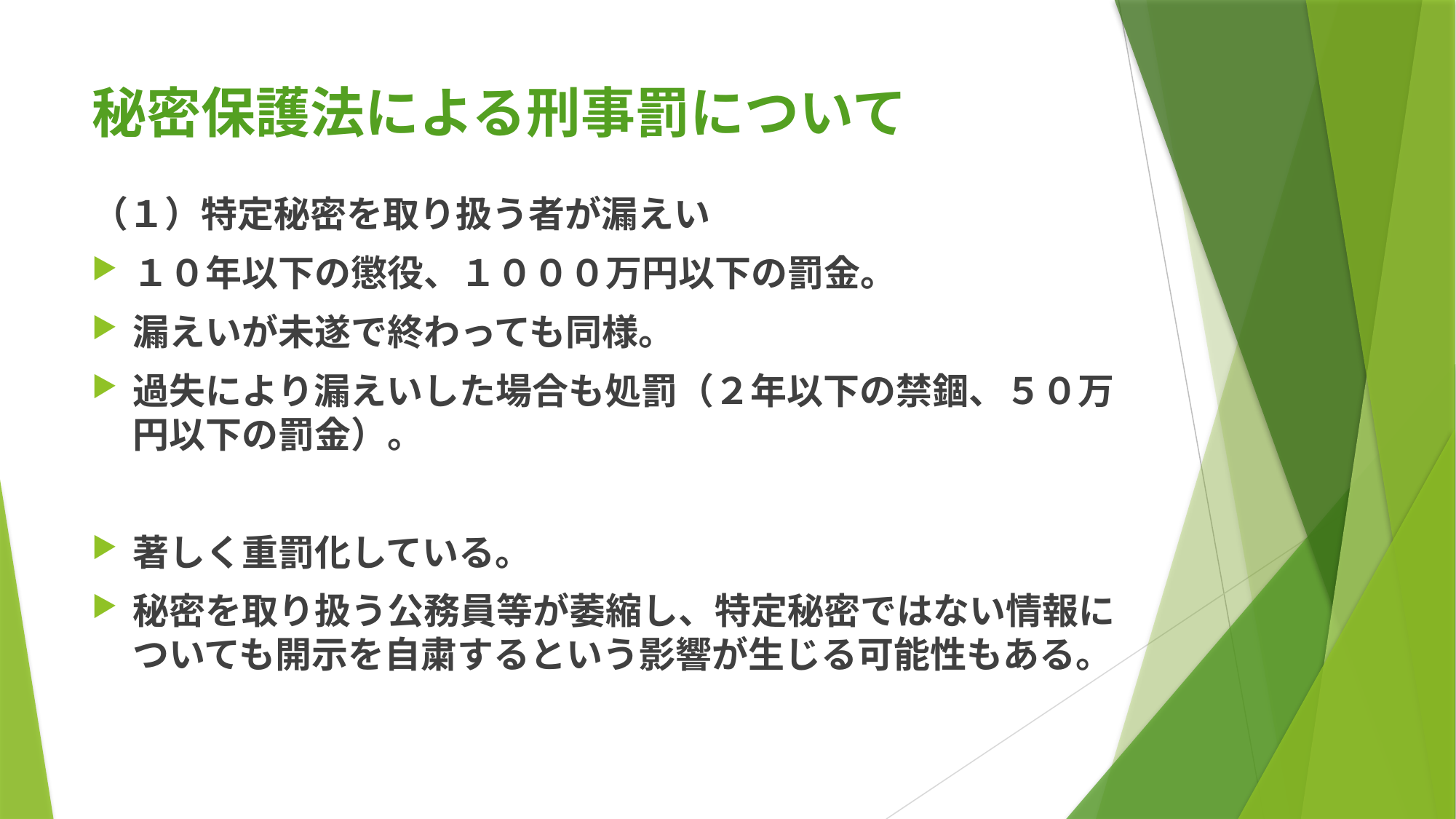

# 秘密保護法による刑事罰について
（１）特定秘密を取り扱う者が漏えい
１０年以下の懲役、１０００万円以下の罰金。
漏えいが未遂で終わっても同様。
過失により漏えいした場合も処罰（２年以下の禁錮、５０万円以下の罰金）。

著しく重罰化している。
秘密を取り扱う公務員等が萎縮し、特定秘密ではない情報についても開示を自粛するという影響が生じる可能性もある。

10